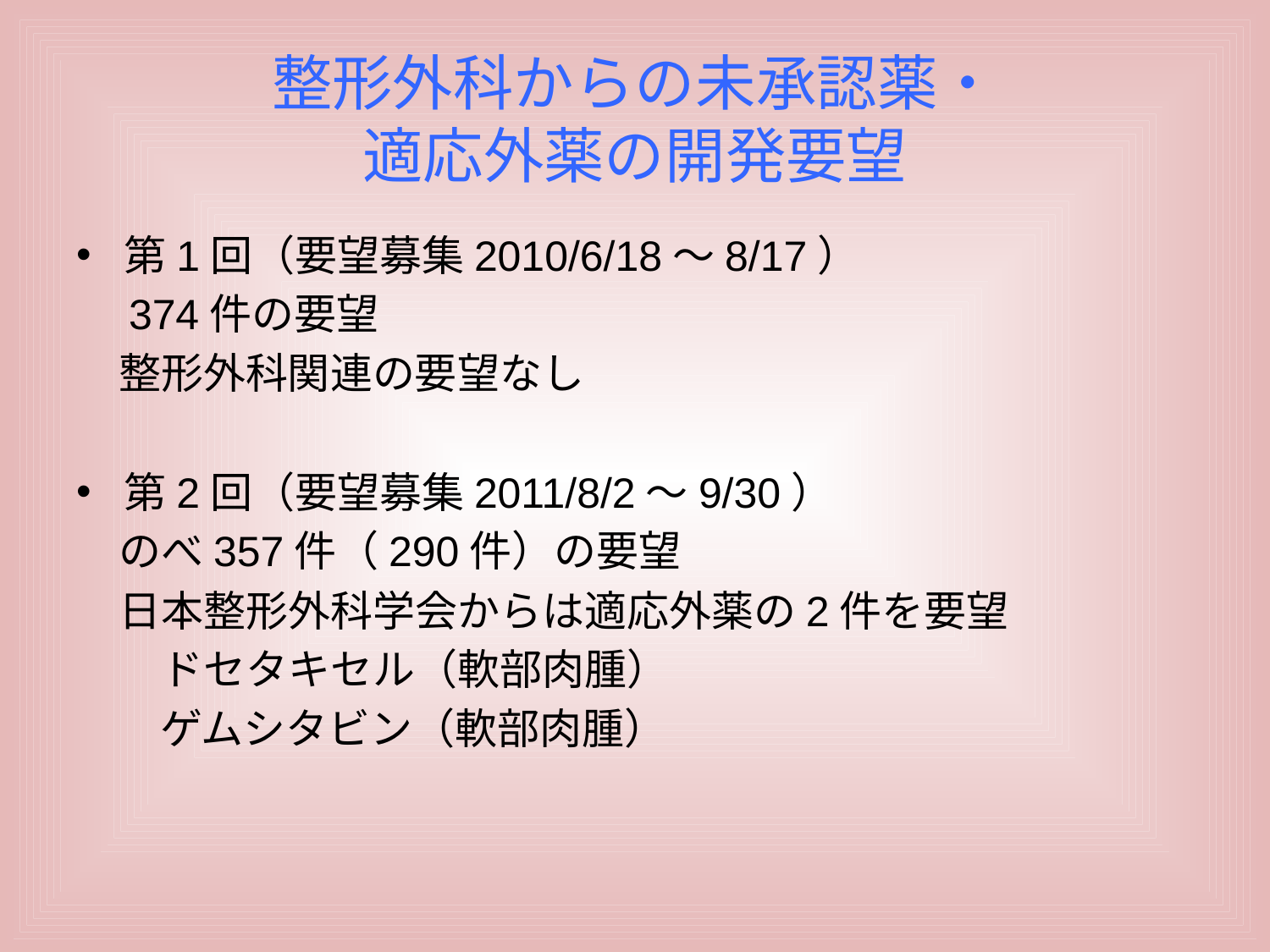

# 整形外科からの未承認薬・ 適応外薬の開発要望
第1回（要望募集2010/6/18〜8/17）
　374件の要望
　整形外科関連の要望なし

第2回（要望募集2011/8/2〜9/30）
　のべ357件（290件）の要望
　日本整形外科学会からは適応外薬の2件を要望
　　ドセタキセル（軟部肉腫）
　　ゲムシタビン（軟部肉腫）